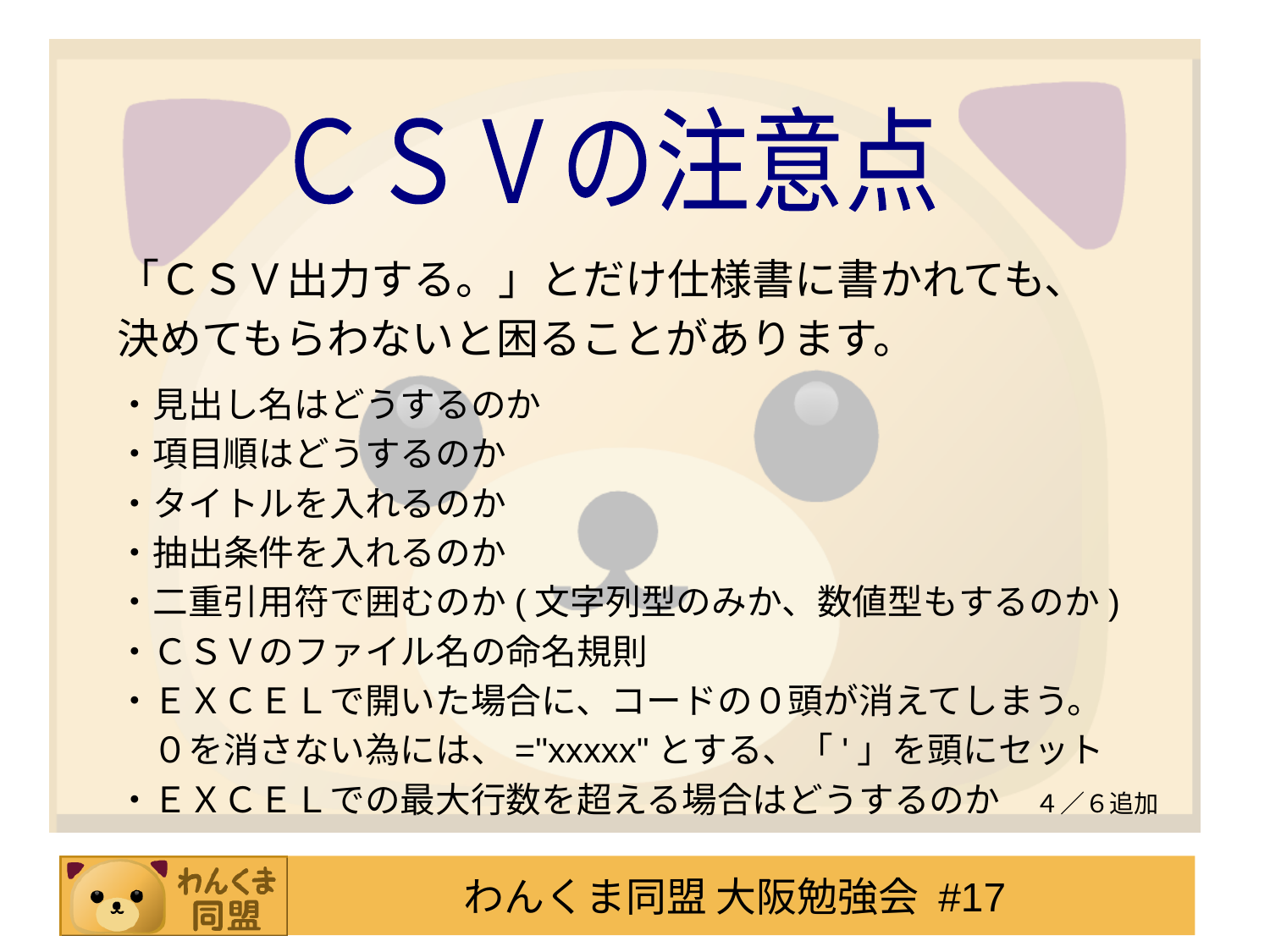

ＣＳＶの注意点
「ＣＳＶ出力する。」とだけ仕様書に書かれても、
決めてもらわないと困ることがあります。
・見出し名はどうするのか
・項目順はどうするのか
・タイトルを入れるのか
・抽出条件を入れるのか
・二重引用符で囲むのか(文字列型のみか、数値型もするのか)
・ＣＳＶのファイル名の命名規則
・ＥＸＣＥＬで開いた場合に、コードの０頭が消えてしまう。
　０を消さない為には、="xxxxx"とする、「'」を頭にセット
・ＥＸＣＥＬでの最大行数を超える場合はどうするのか　４／６追加